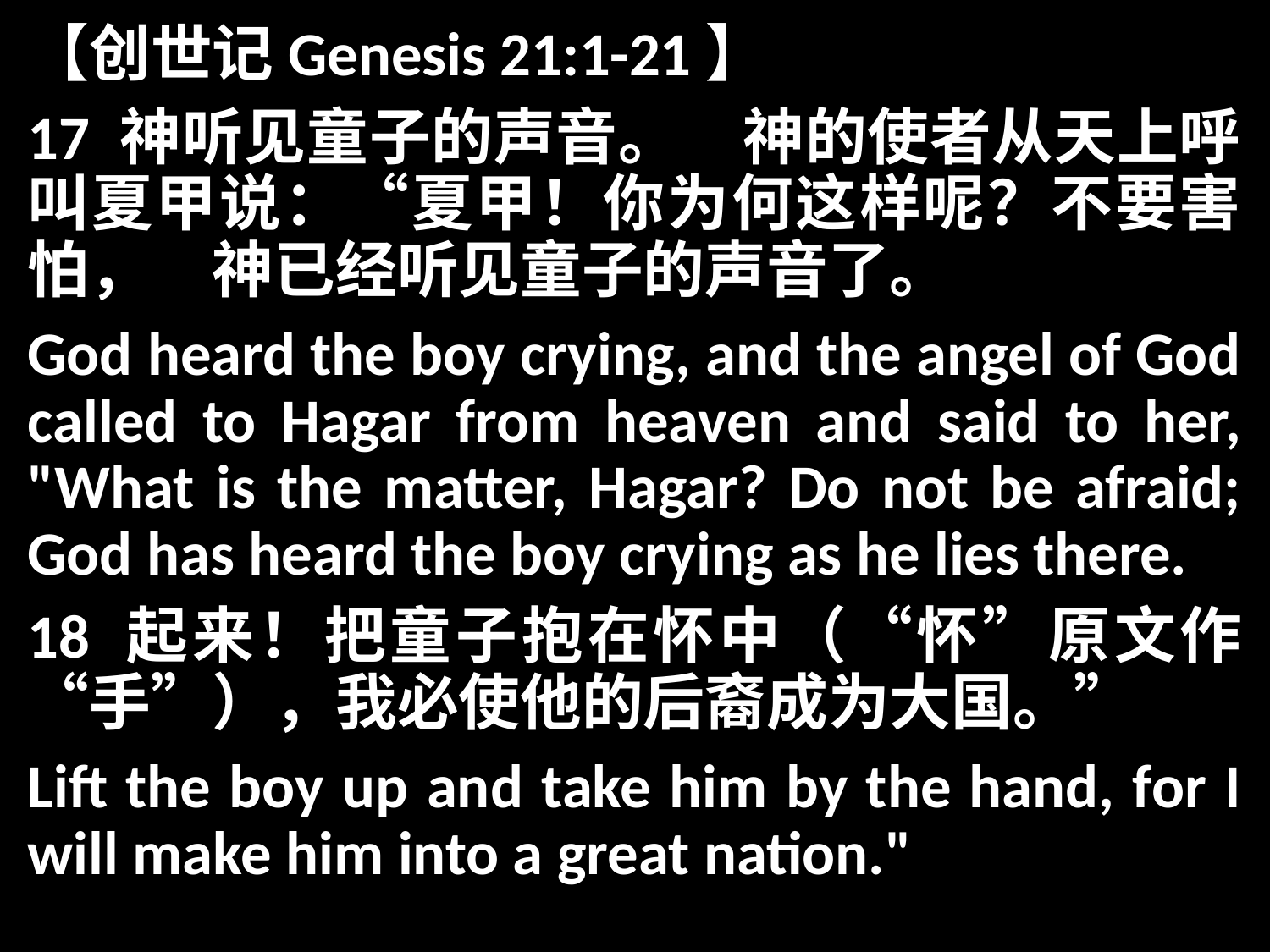

【创世记Genesis 21:1-21】
17 神听见童子的声音。　神的使者从天上呼叫夏甲说：“夏甲！你为何这样呢？不要害怕，　神已经听见童子的声音了。
God heard the boy crying, and the angel of God called to Hagar from heaven and said to her, "What is the matter, Hagar? Do not be afraid; God has heard the boy crying as he lies there.
18 起来！把童子抱在怀中（“怀”原文作“手”），我必使他的后裔成为大国。”
Lift the boy up and take him by the hand, for I will make him into a great nation."